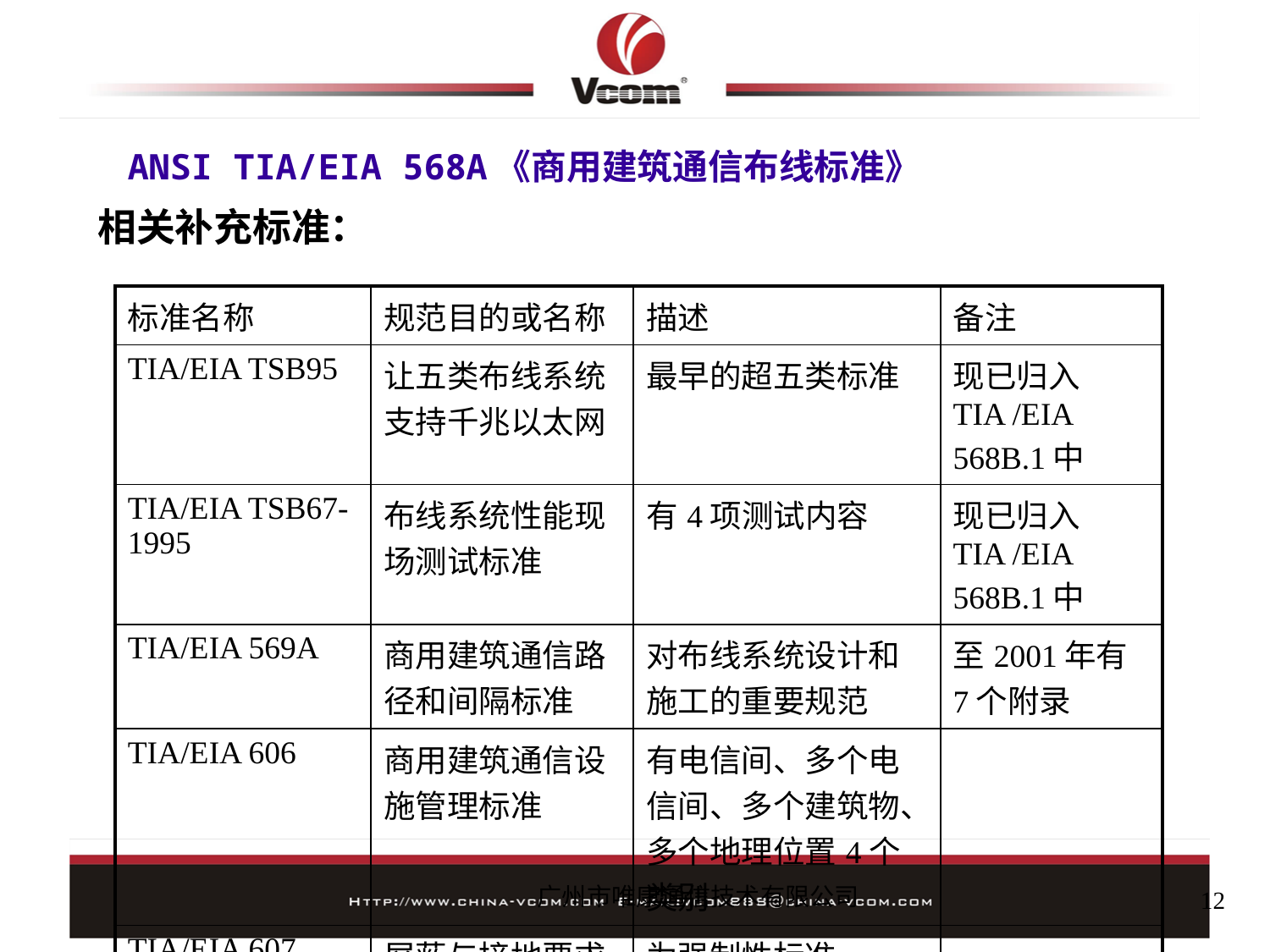

# ANSI TIA/EIA 568A《商用建筑通信布线标准》
相关补充标准：
| 标准名称 | 规范目的或名称 | 描述 | 备注 |
| --- | --- | --- | --- |
| TIA/EIA TSB95 | 让五类布线系统支持千兆以太网 | 最早的超五类标准 | 现已归入TIA /EIA 568B.1中 |
| TIA/EIA TSB67-1995 | 布线系统性能现场测试标准 | 有4项测试内容 | 现已归入TIA /EIA 568B.1中 |
| TIA/EIA 569A | 商用建筑通信路径和间隔标准 | 对布线系统设计和施工的重要规范 | 至2001年有7个附录 |
| TIA/EIA 606 | 商用建筑通信设施管理标准 | 有电信间、多个电信间、多个建筑物、多个地理位置4个类别 |  |
| TIA/EIA 607 | 屏蔽与接地要求 | 为强制性标准 |  |
广州市唯康通信技术有限公司
12